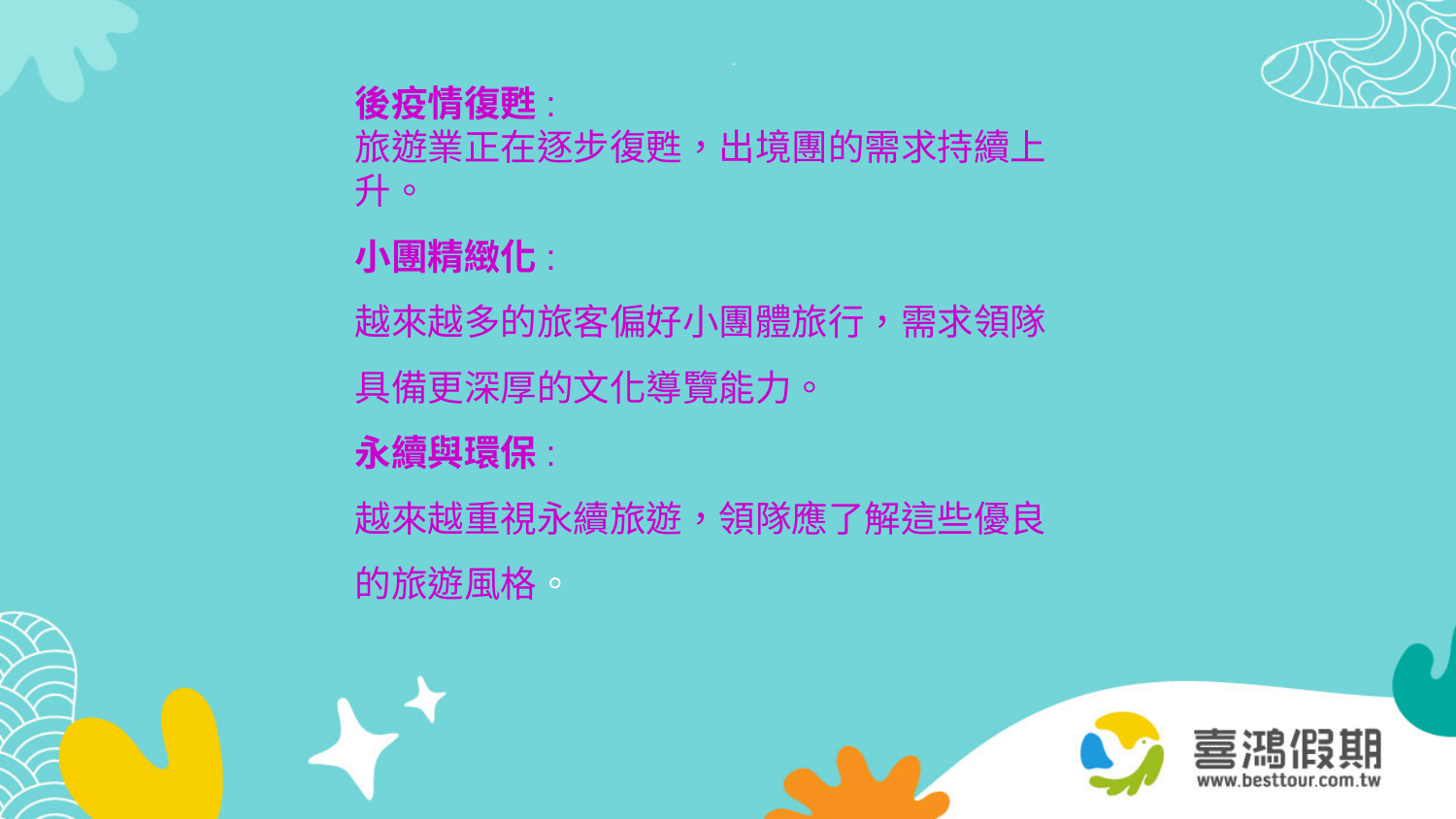

# 行業
後疫情復甦:
旅遊業正在逐步復甦，出境團的需求持續上升。
小團精緻化:
越來越多的旅客偏好小團體旅行，需求領隊具備更深厚的文化導覽能力。
永續與環保:
越來越重視永續旅遊，領隊應了解這些優良的旅遊風格。